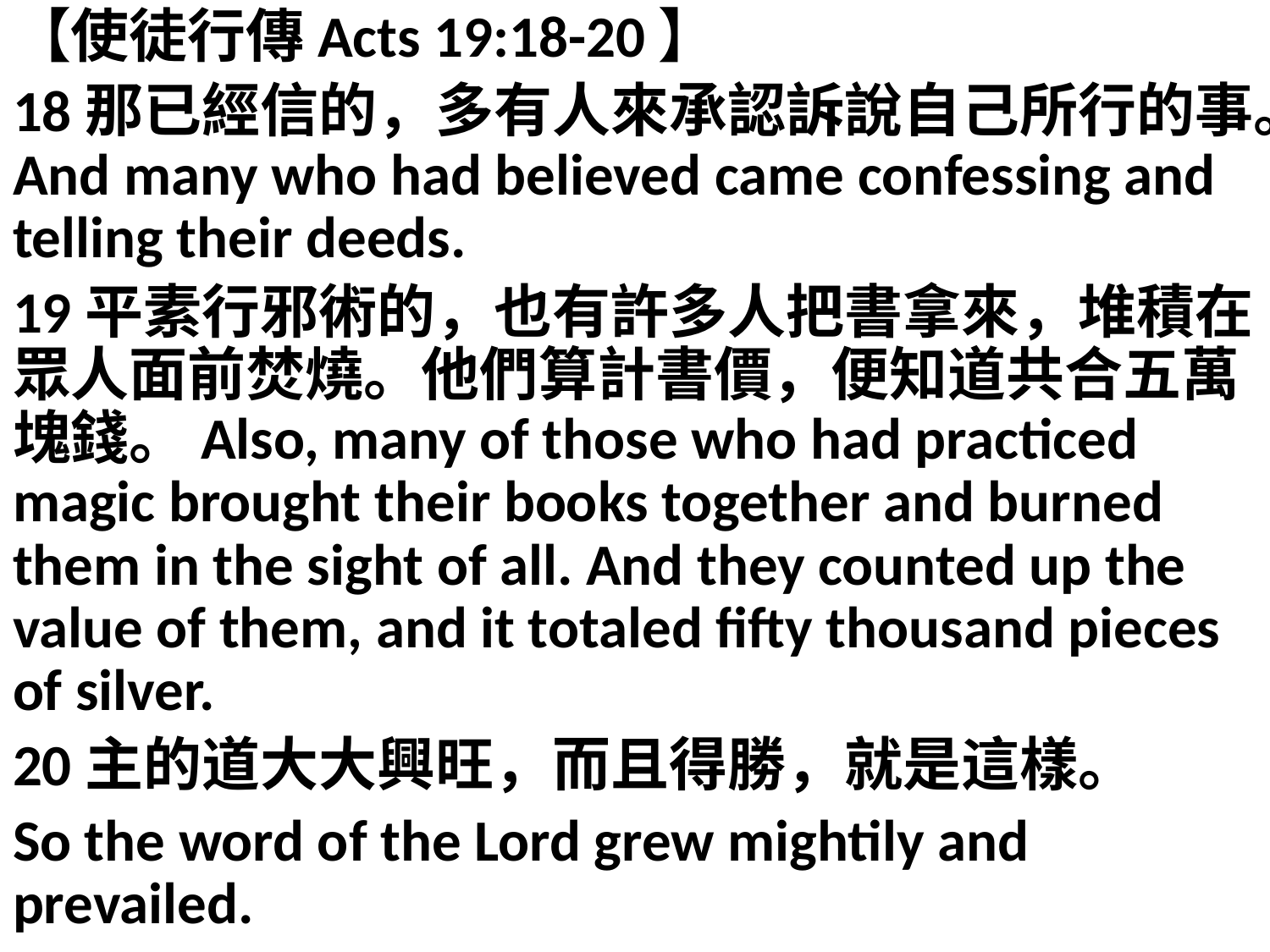

【使徒行傳Acts 19:18-20】
18那已經信的，多有人來承認訴說自己所行的事。And many who had believed came confessing and telling their deeds.
19平素行邪術的，也有許多人把書拿來，堆積在眾人面前焚燒。他們算計書價，便知道共合五萬塊錢。Also, many of those who had practiced magic brought their books together and burned them in the sight of all. And they counted up the value of them, and it totaled fifty thousand pieces of silver.
20主的道大大興旺，而且得勝，就是這樣。
So the word of the Lord grew mightily and prevailed.